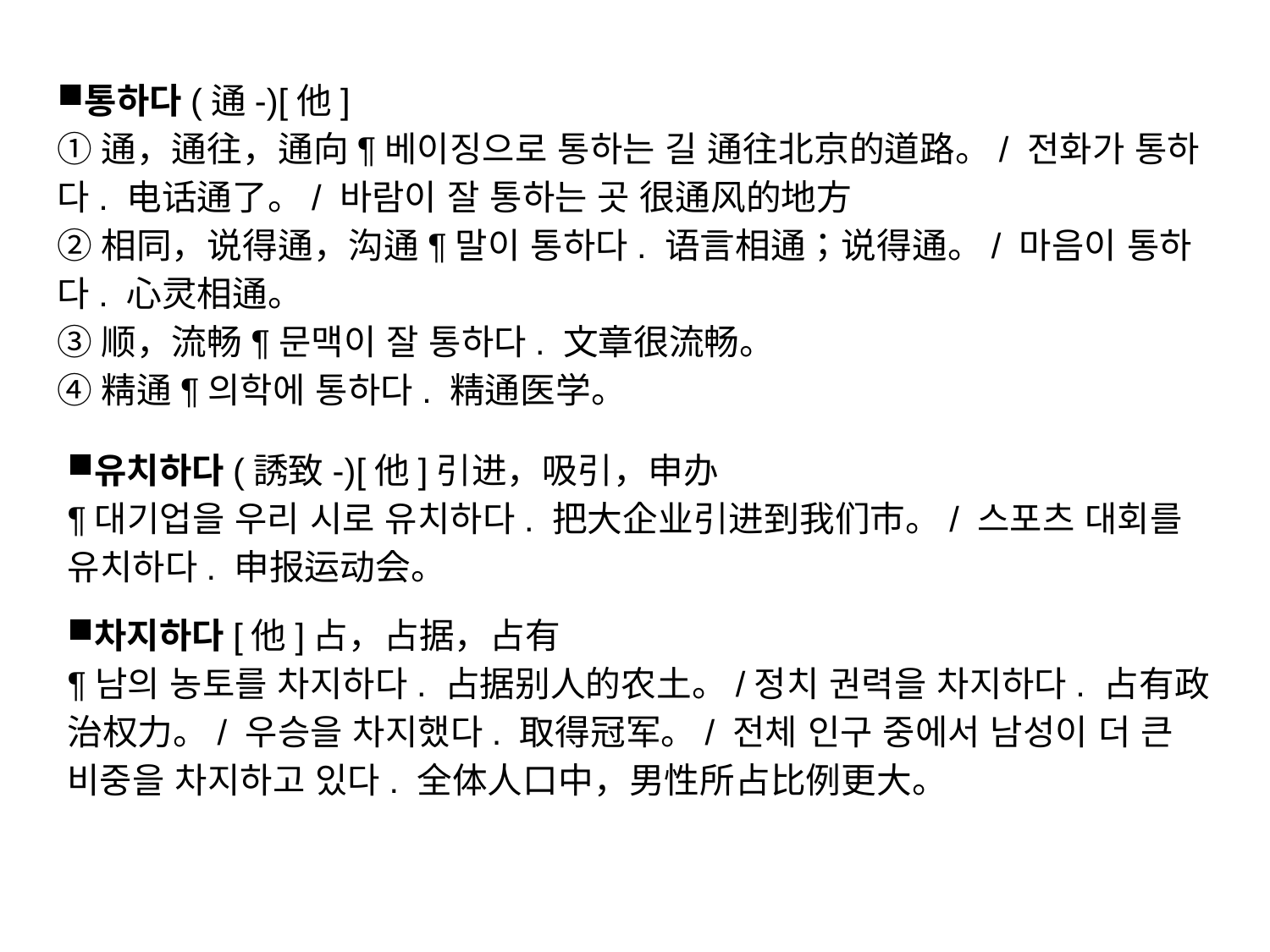

통하다(通-)[他]
①通，通往，通向¶베이징으로 통하는 길 通往北京的道路。/ 전화가 통하다. 电话通了。/ 바람이 잘 통하는 곳 很通风的地方
②相同，说得通，沟通¶말이 통하다. 语言相通；说得通。/ 마음이 통하다. 心灵相通。
③顺，流畅¶문맥이 잘 통하다. 文章很流畅。
④精通¶의학에 통하다. 精通医学。
유치하다(誘致-)[他]引进，吸引，申办
¶대기업을 우리 시로 유치하다. 把大企业引进到我们市。/ 스포츠 대회를 유치하다. 申报运动会。
차지하다[他]占，占据，占有
¶남의 농토를 차지하다. 占据别人的农土。/정치 권력을 차지하다. 占有政治权力。/ 우승을 차지했다. 取得冠军。/ 전체 인구 중에서 남성이 더 큰 비중을 차지하고 있다. 全体人口中，男性所占比例更大。